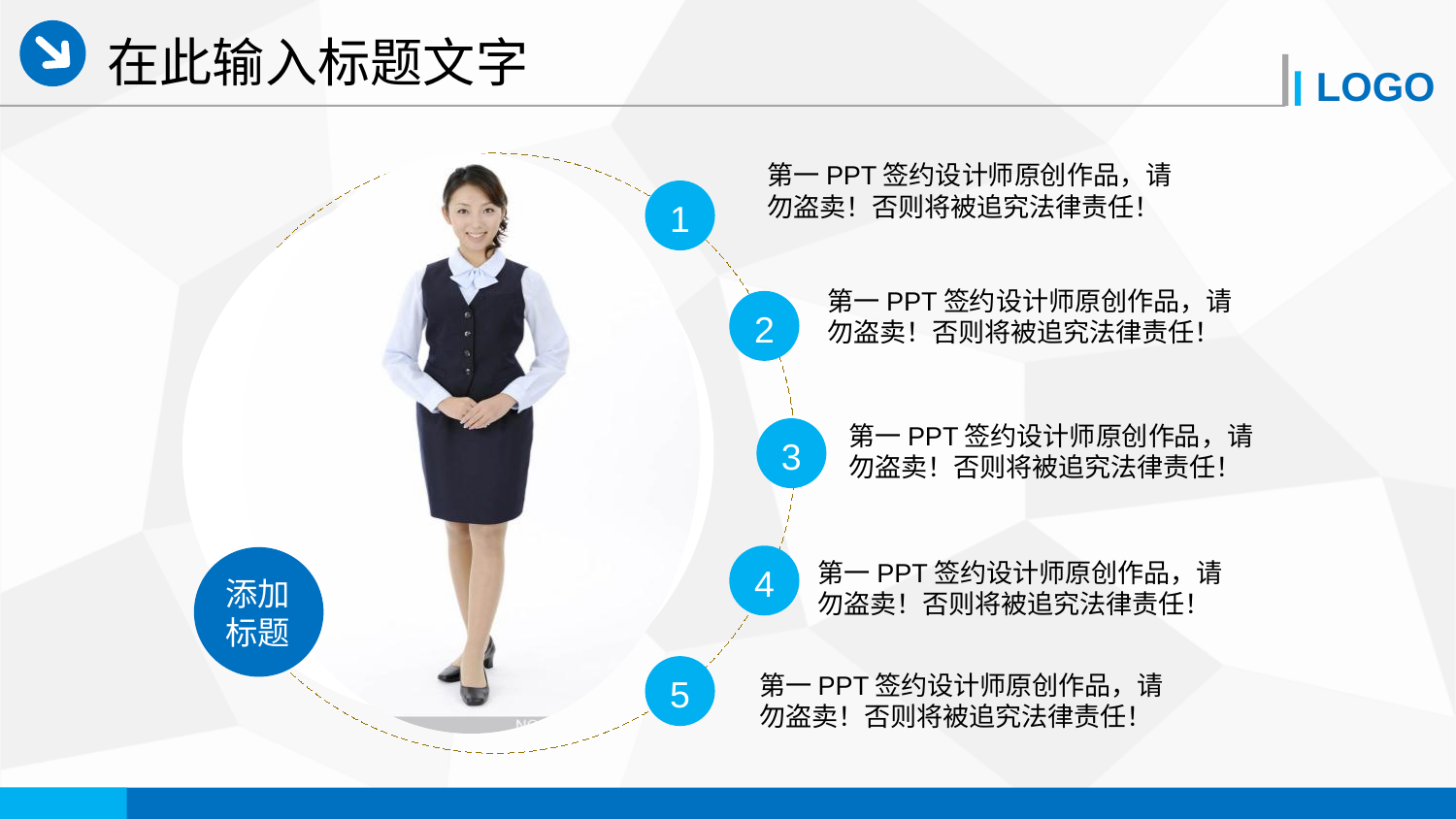

在此输入标题文字

第一PPT签约设计师原创作品，请勿盗卖！否则将被追究法律责任！
1

第一PPT签约设计师原创作品，请勿盗卖！否则将被追究法律责任！
2
第一PPT签约设计师原创作品，请勿盗卖！否则将被追究法律责任！
3
4

第一PPT签约设计师原创作品，请勿盗卖！否则将被追究法律责任！
添加
标题
5
第一PPT签约设计师原创作品，请勿盗卖！否则将被追究法律责任！